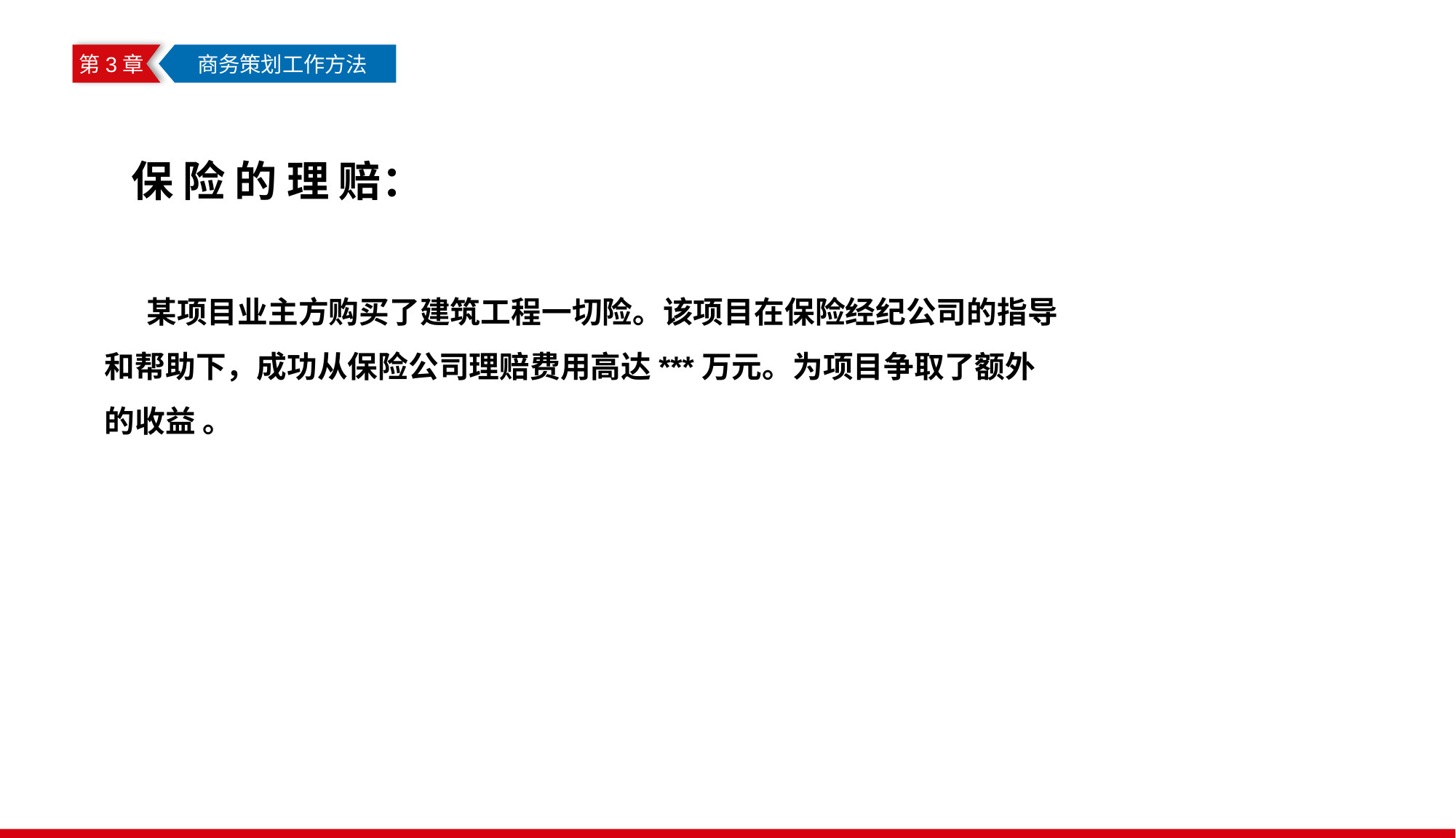

第3章
    商务策划工作方法
保 险 的 理 赔：
     某项目业主方购买了建筑工程一切险。该项目在保险经纪公司的指导和帮助下，成功从保险公司理赔费用高达***万元。为项目争取了额外的收益 。